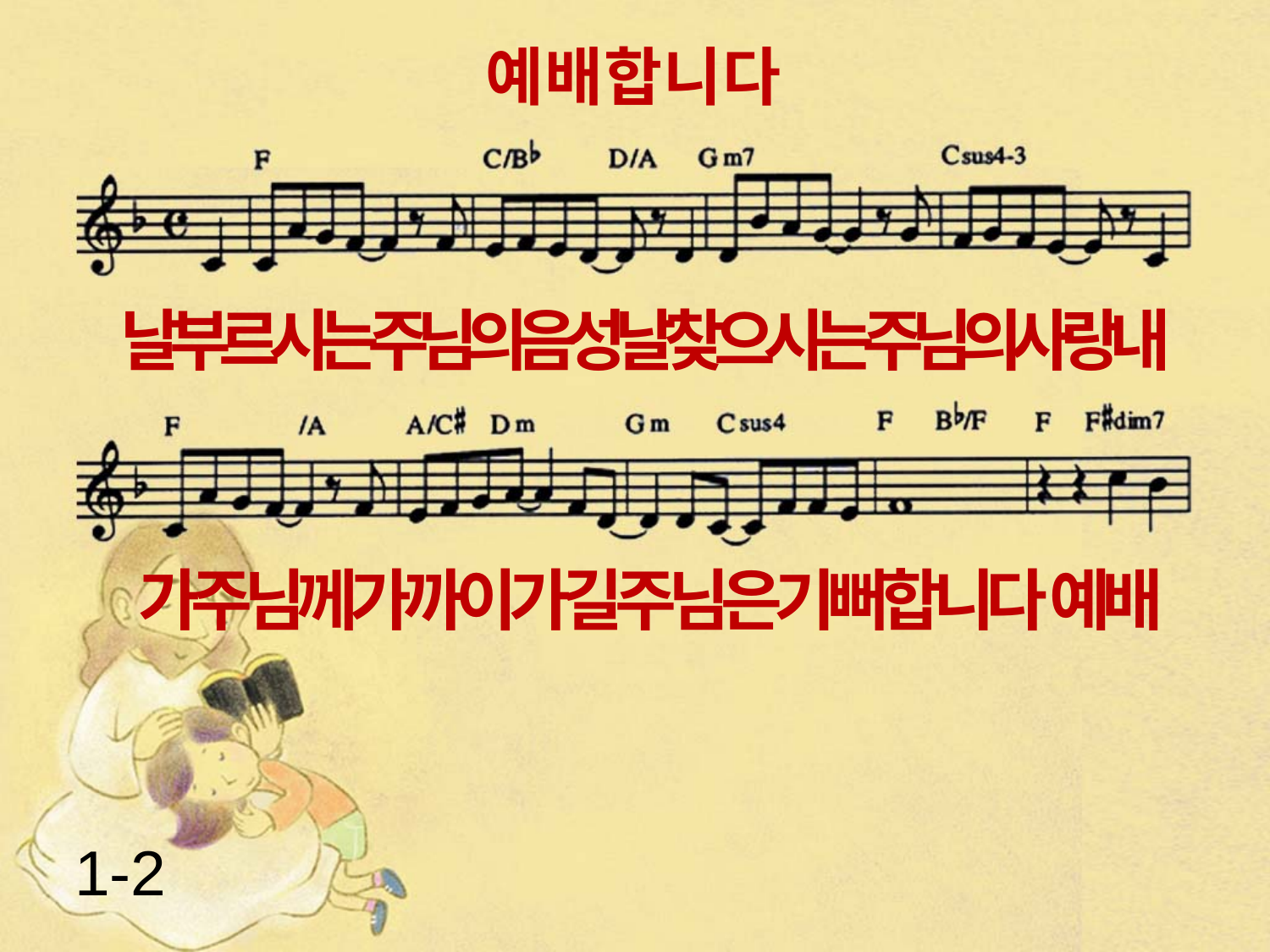

예배합니다
날부르시는주님의음성날찾으시는주님의사랑내
가주님께가까이가길주님은기뻐합니다 예배
1-2